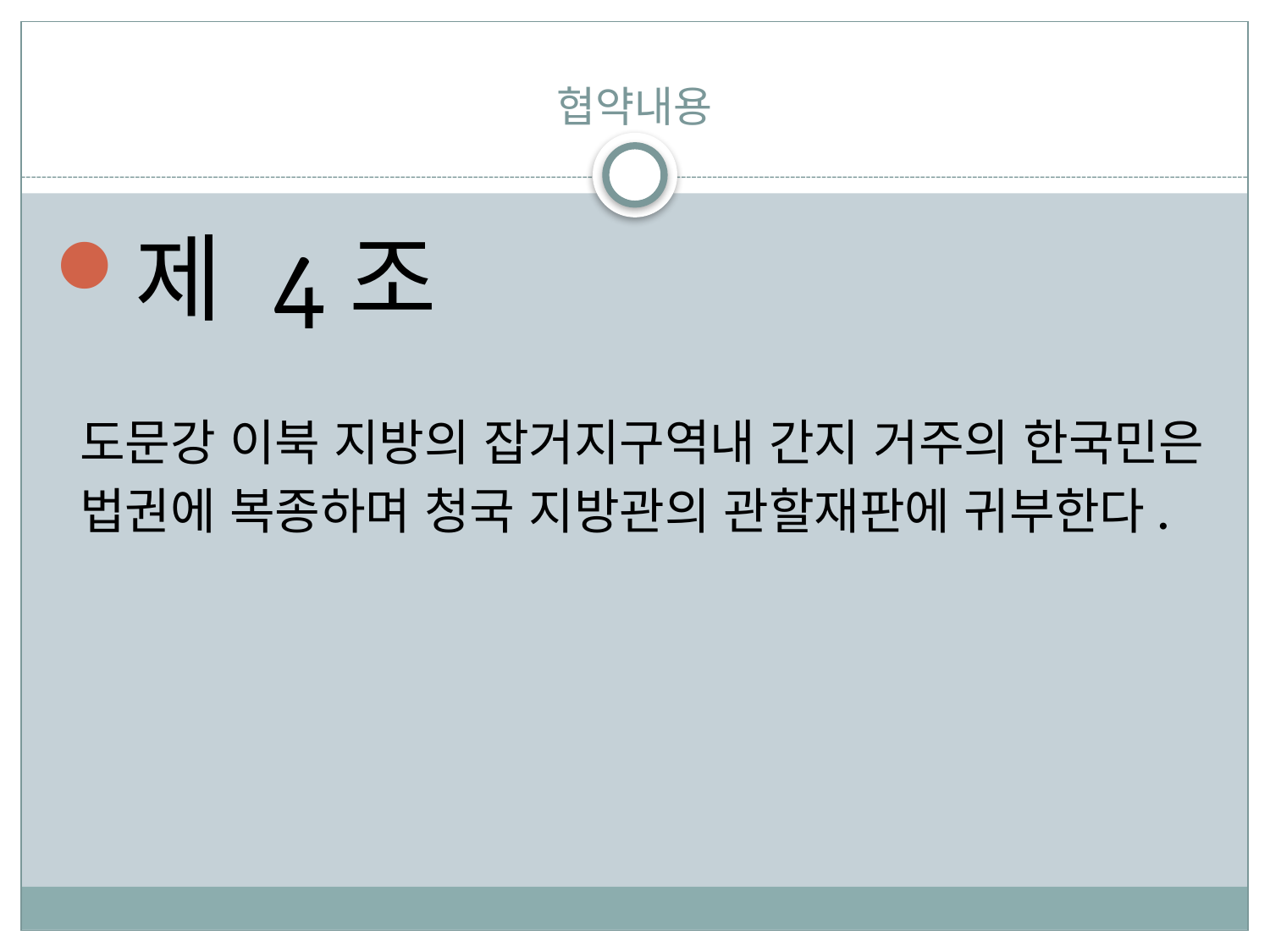

# 협약내용
제 4조

 도문강 이북 지방의 잡거지구역내 간지 거주의 한국민은
 법권에 복종하며 청국 지방관의 관할재판에 귀부한다.